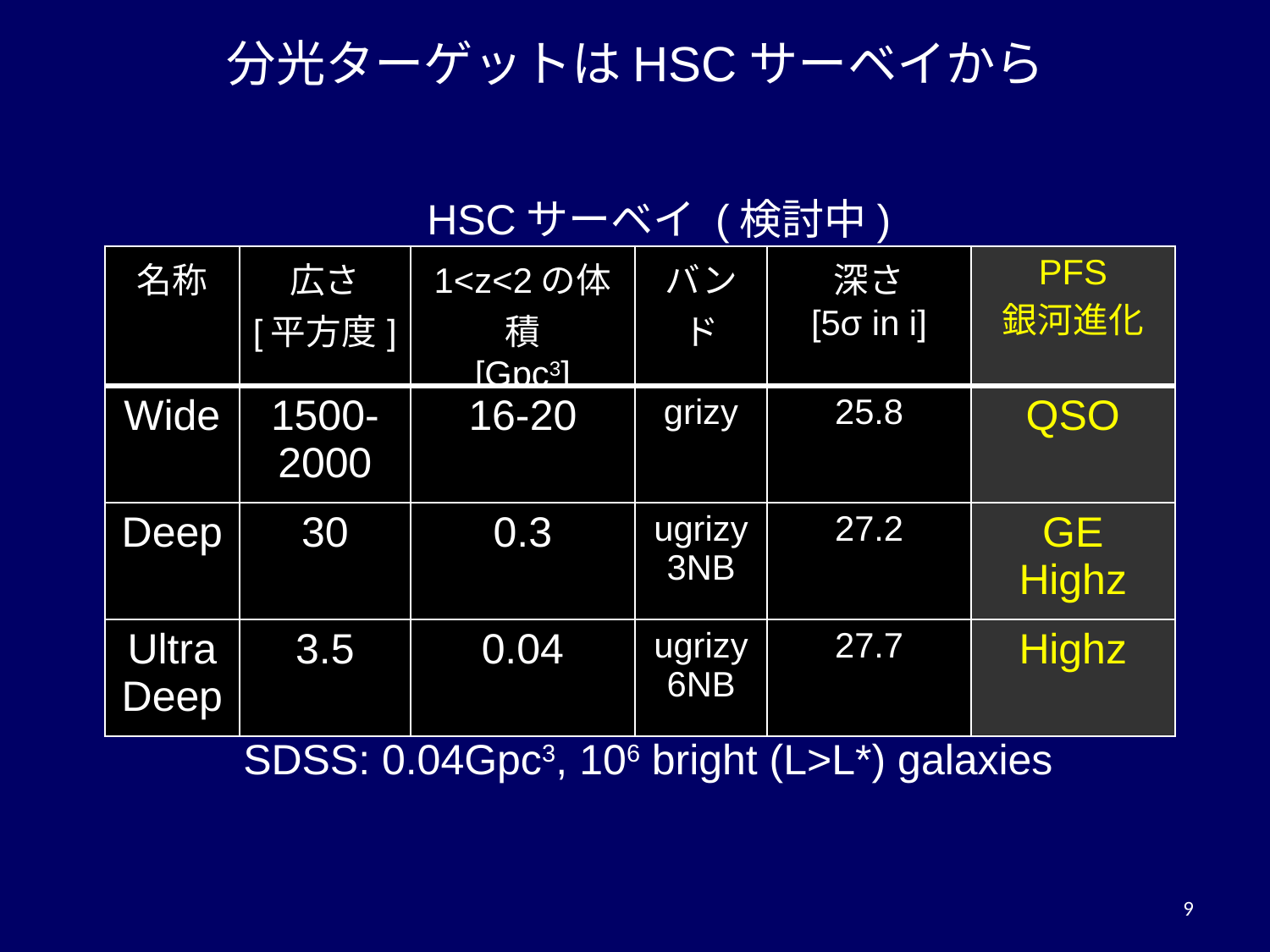

分光ターゲットはHSCサーベイから
HSCサーベイ (検討中)
| 名称 | 広さ [平方度] | 1<z<2の体積 [Gpc3] | バンド | 深さ [5σ in i] | PFS 銀河進化 |
| --- | --- | --- | --- | --- | --- |
| Wide | 1500-2000 | 16-20 | grizy | 25.8 | QSO |
| Deep | 30 | 0.3 | ugrizy 3NB | 27.2 | GE Highz |
| Ultra Deep | 3.5 | 0.04 | ugrizy 6NB | 27.7 | Highz |
SDSS: 0.04Gpc3, 106 bright (L>L*) galaxies
9